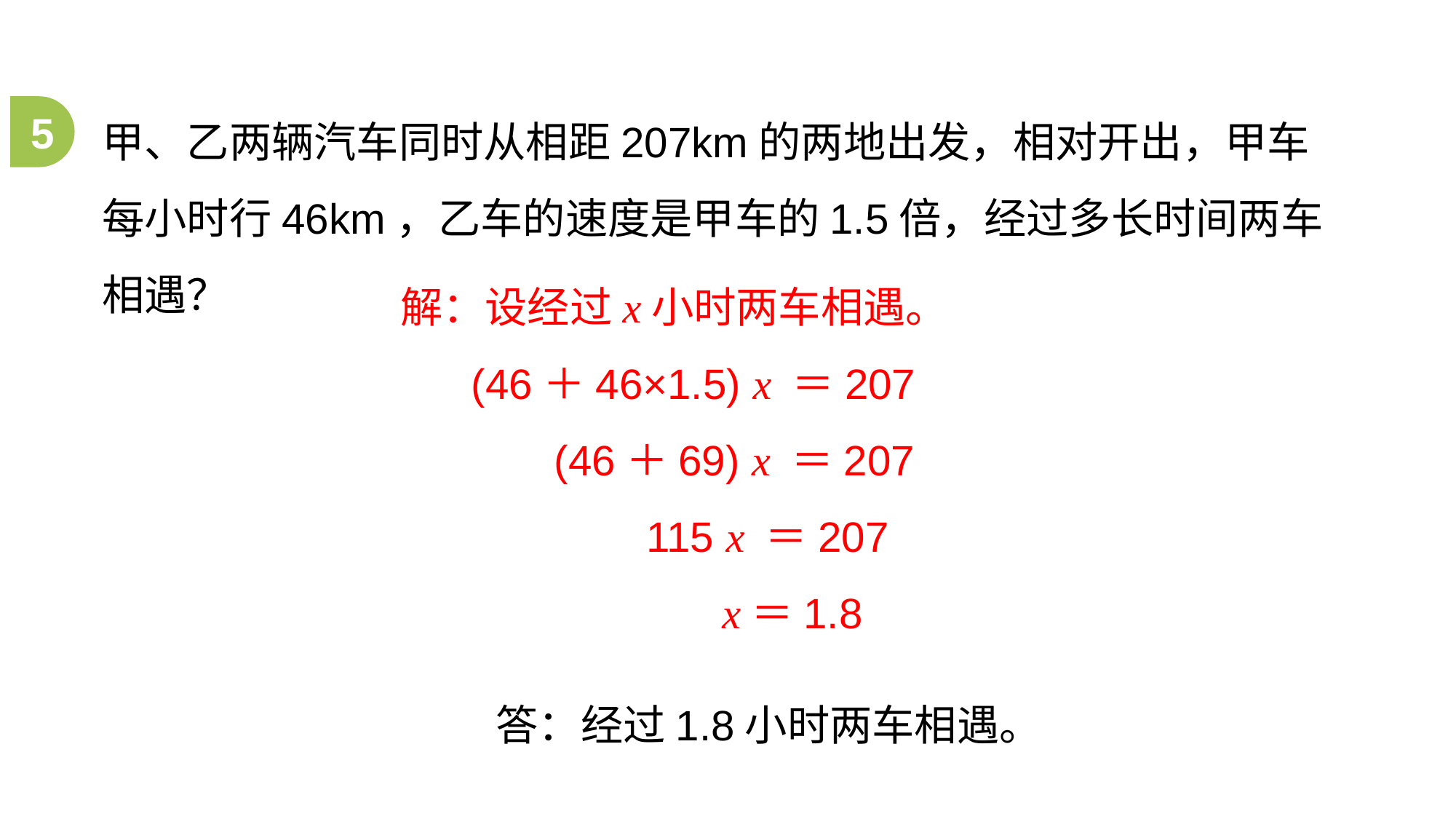

甲、乙两辆汽车同时从相距207km的两地出发，相对开出，甲车每小时行46km，乙车的速度是甲车的1.5倍，经过多长时间两车相遇？
5
解：设经过x小时两车相遇。
      (46＋46×1.5) x ＝207
             (46＋69) x ＝207
　　　　       115 x ＝207
　　　　               x＝1.8
 答：经过1.8小时两车相遇。